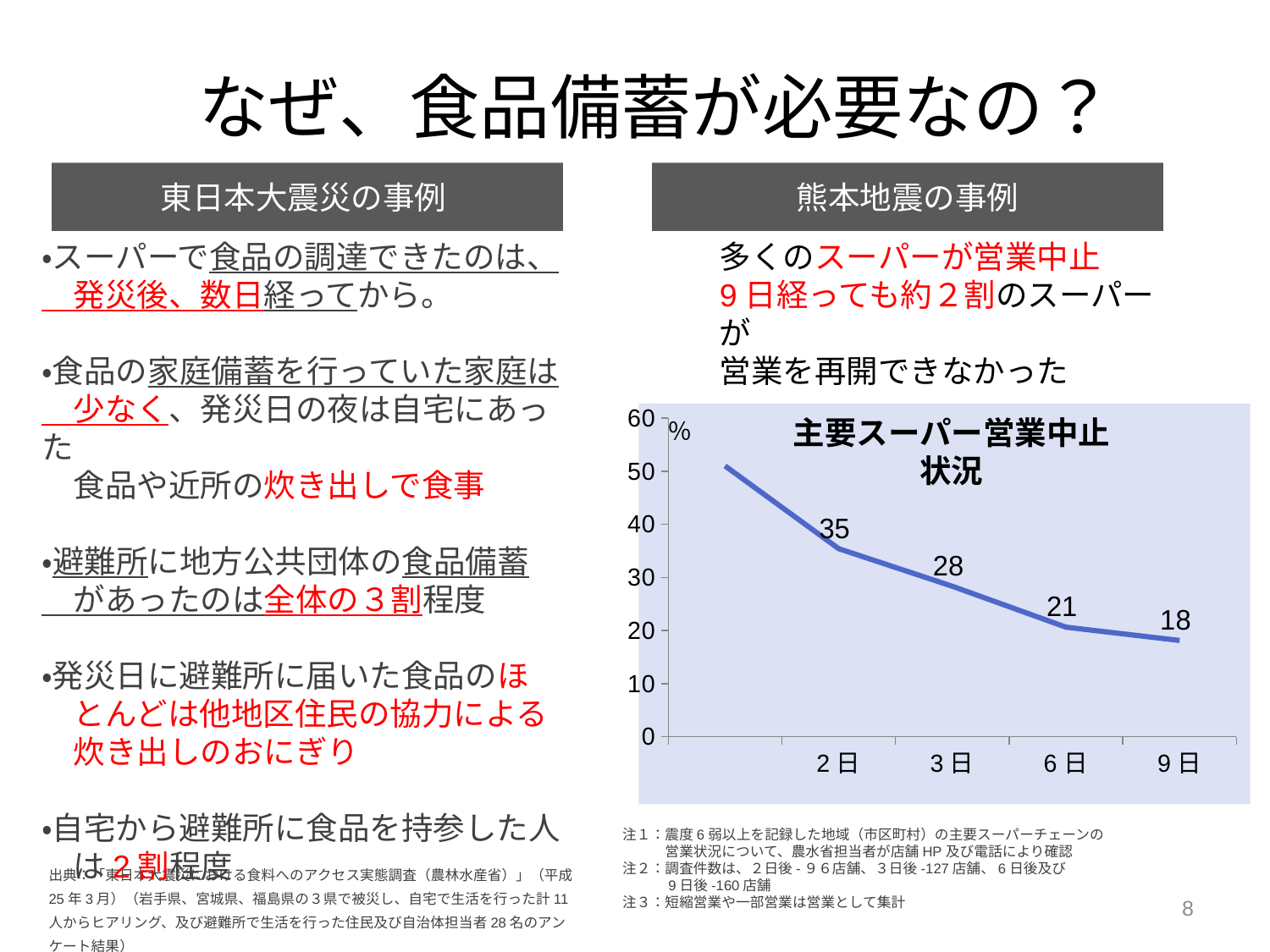

# なぜ、食品備蓄が必要なの？

東日本大震災の事例
熊本地震の事例
・スーパーで食品の調達できたのは、
　発災後、数日経ってから。

・食品の家庭備蓄を行っていた家庭は
　少なく、発災日の夜は自宅にあった
　食品や近所の炊き出しで食事

・避難所に地方公共団体の食品備蓄
　があったのは全体の３割程度

・発災日に避難所に届いた食品のほ
　とんどは他地区住民の協力による
　炊き出しのおにぎり

・自宅から避難所に食品を持参した人
　は2割程度
多くのスーパーが営業中止
9日経っても約２割のスーパーが
営業を再開できなかった

### Chart

| Category | 系列 1 |
|---|---|
|  | 51.0 |
| 2日 | 35.41666666666667 |
| 3日 | 28.346456692913385 |
| 6日 | 20.625 |
| 9日 | 18.125 |
主要スーパー営業中止状況
％
注１：震度6弱以上を記録した地域（市区町村）の主要スーパーチェーンの
　　　営業状況について、農水省担当者が店舗HP及び電話により確認
注２：調査件数は、２日後-９６店舗、３日後-127店舗、6日後及び
　　　9日後-160店舗
注３：短縮営業や一部営業は営業として集計
出典：「東日本大震災における食料へのアクセス実態調査（農林水産省）」（平成25年3月）（岩手県、宮城県、福島県の３県で被災し、自宅で生活を行った計11人からヒアリング、及び避難所で生活を行った住民及び自治体担当者28名のアンケート結果）
8